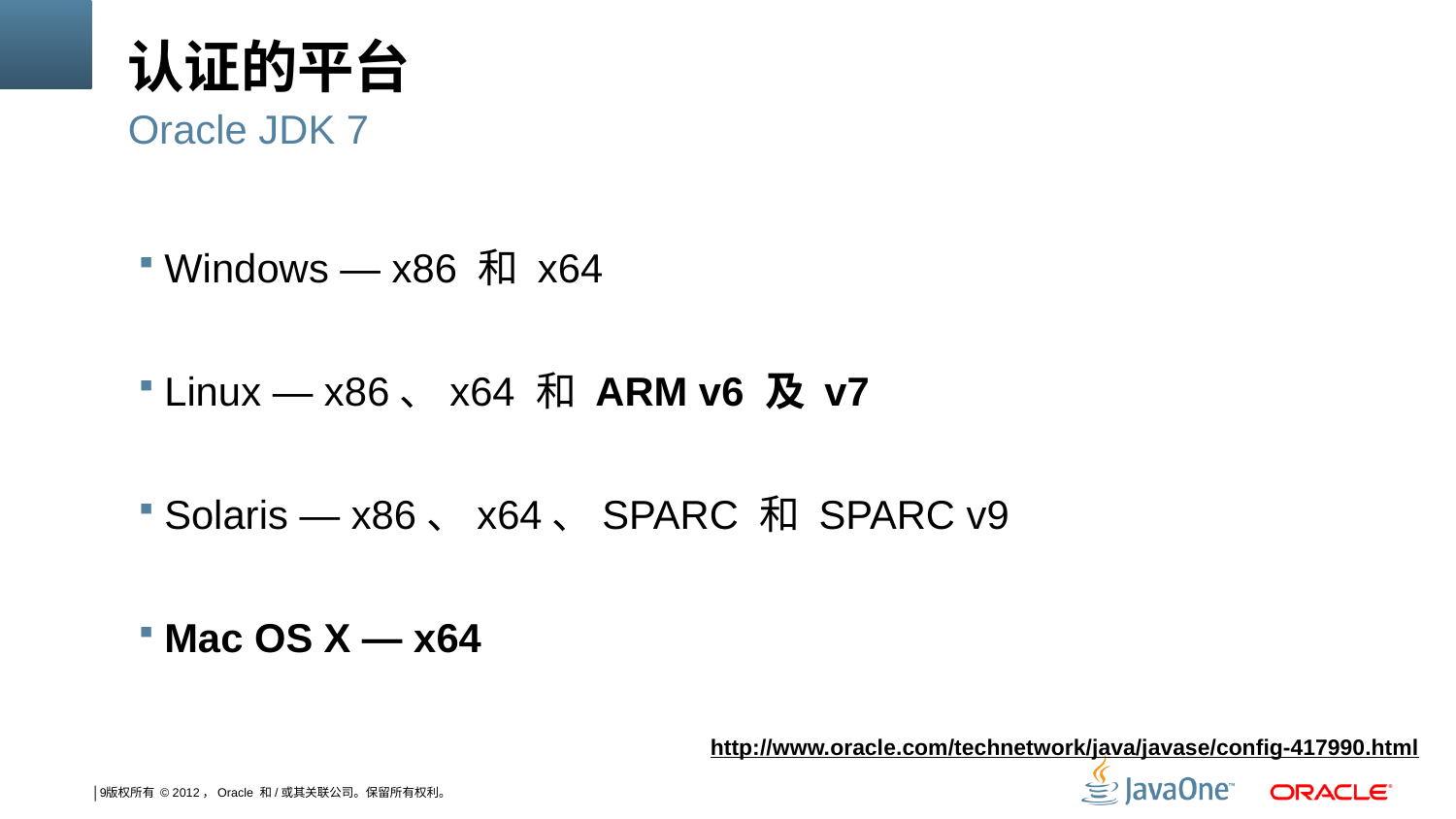

# 认证的平台
Oracle JDK 7
Windows — x86 和 x64

Linux — x86、x64 和 ARM v6 及 v7

Solaris — x86、x64、SPARC 和 SPARC v9

Mac OS X — x64

http://www.oracle.com/technetwork/java/javase/config-417990.html